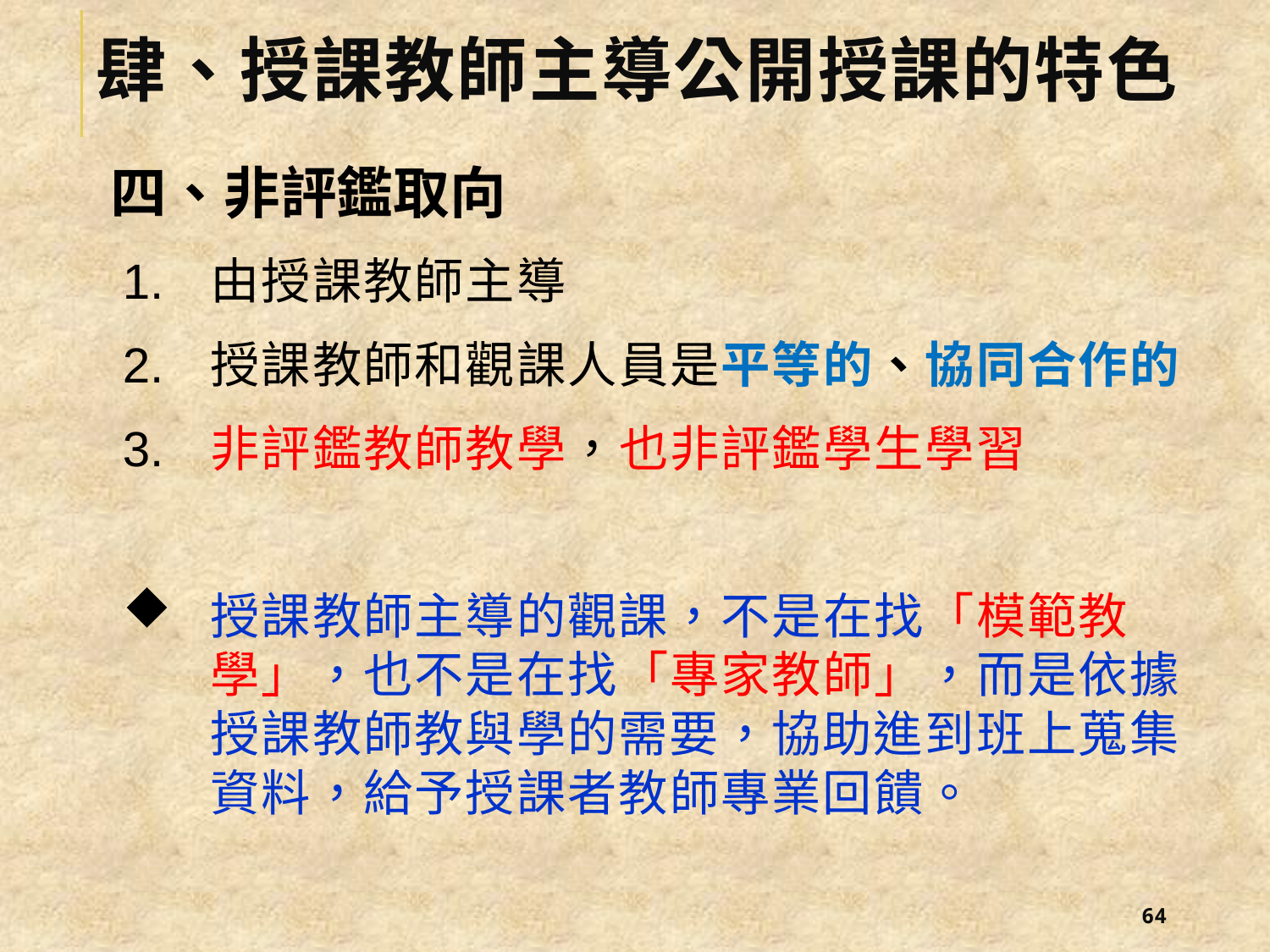

# 肆、授課教師主導公開授課的特色
四、非評鑑取向
由授課教師主導
授課教師和觀課人員是平等的、協同合作的
非評鑑教師教學，也非評鑑學生學習

授課教師主導的觀課，不是在找「模範教學」，也不是在找「專家教師」，而是依據授課教師教與學的需要，協助進到班上蒐集資料，給予授課者教師專業回饋。

64